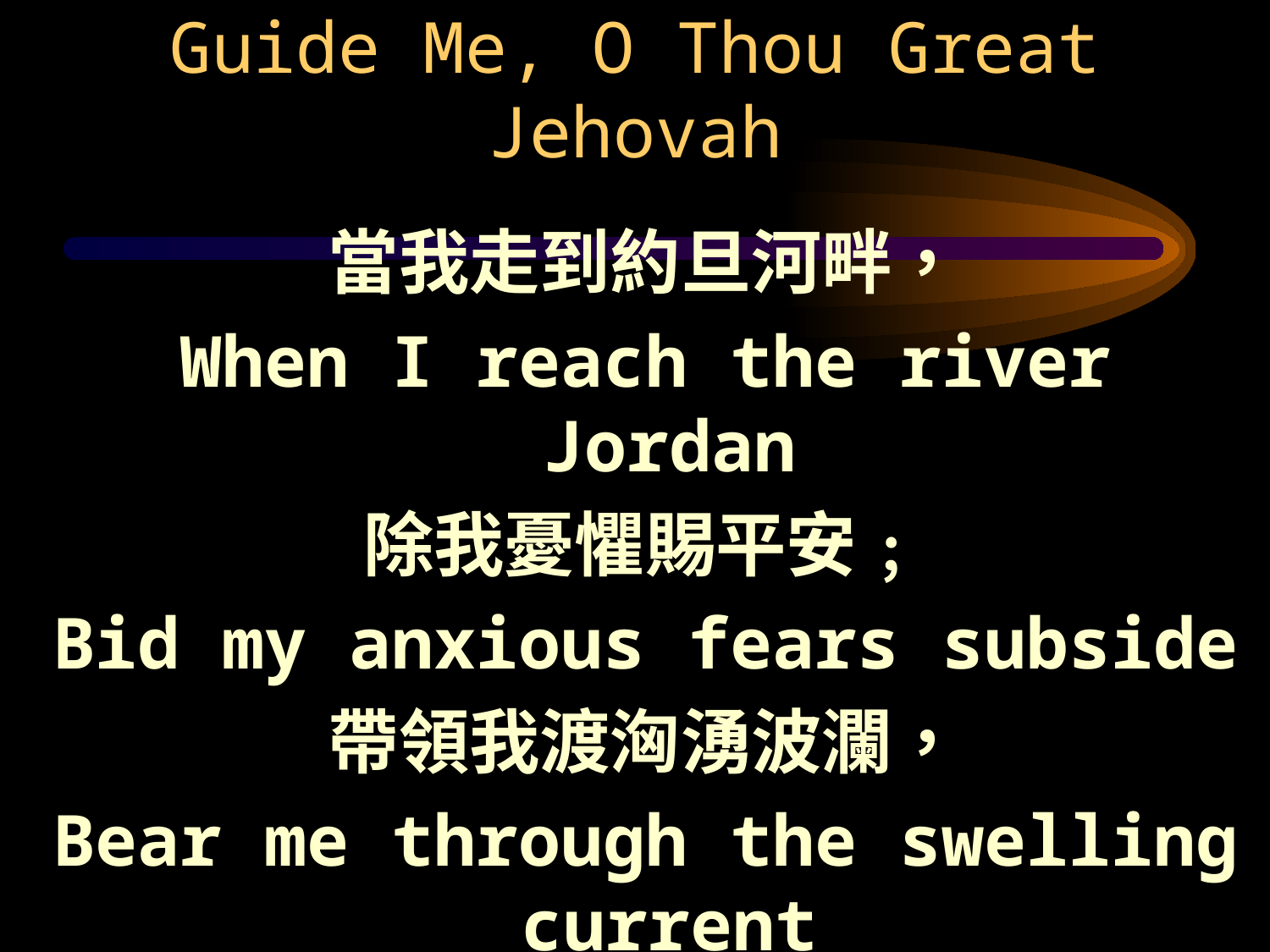

# S419 主耶和華, 求你引領 Guide Me, O Thou Great Jehovah
當我走到約旦河畔，
When I reach the river Jordan
除我憂懼賜平安﹔
Bid my anxious fears subside
帶領我渡洶湧波瀾，
Bear me through the swelling current